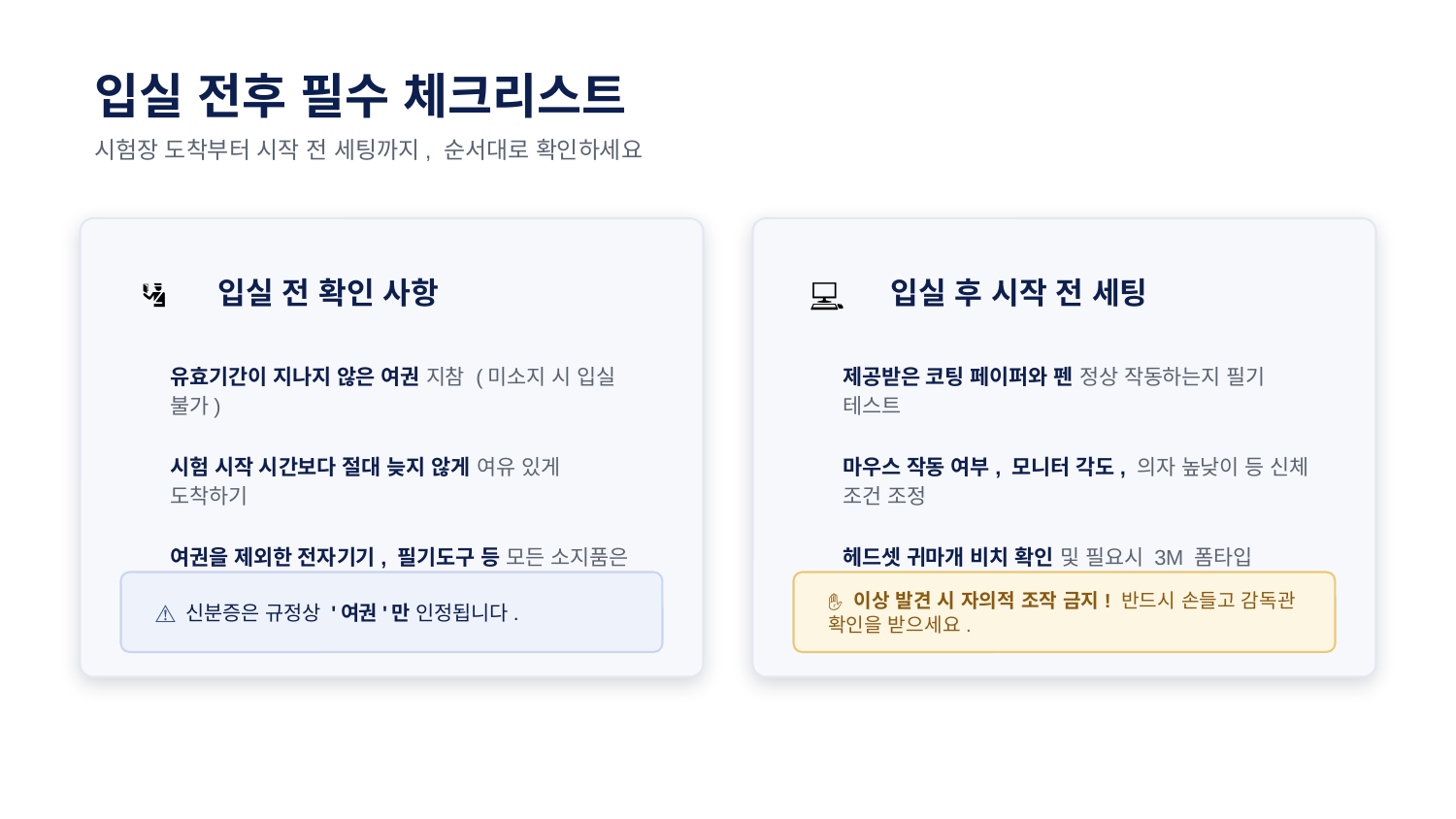

입실 전후 필수 체크리스트
시험장 도착부터 시작 전 세팅까지, 순서대로 확인하세요

🛂

💻
입실 전 확인 사항
입실 후 시작 전 세팅
유효기간이 지나지 않은 여권 지참 (미소지 시 입실 불가)
제공받은 코팅 페이퍼와 펜 정상 작동하는지 필기 테스트

시험 시작 시간보다 절대 늦지 않게 여유 있게 도착하기
마우스 작동 여부, 모니터 각도, 의자 높낮이 등 신체 조건 조정

여권을 제외한 전자기기, 필기도구 등 모든 소지품은 가방에 보관
헤드셋 귀마개 비치 확인 및 필요시 3M 폼타입 귀마개 개별 요청

⚠ 신분증은 규정상 '여권'만 인정됩니다.

✋ 이상 발견 시 자의적 조작 금지! 반드시 손들고 감독관 확인을 받으세요.